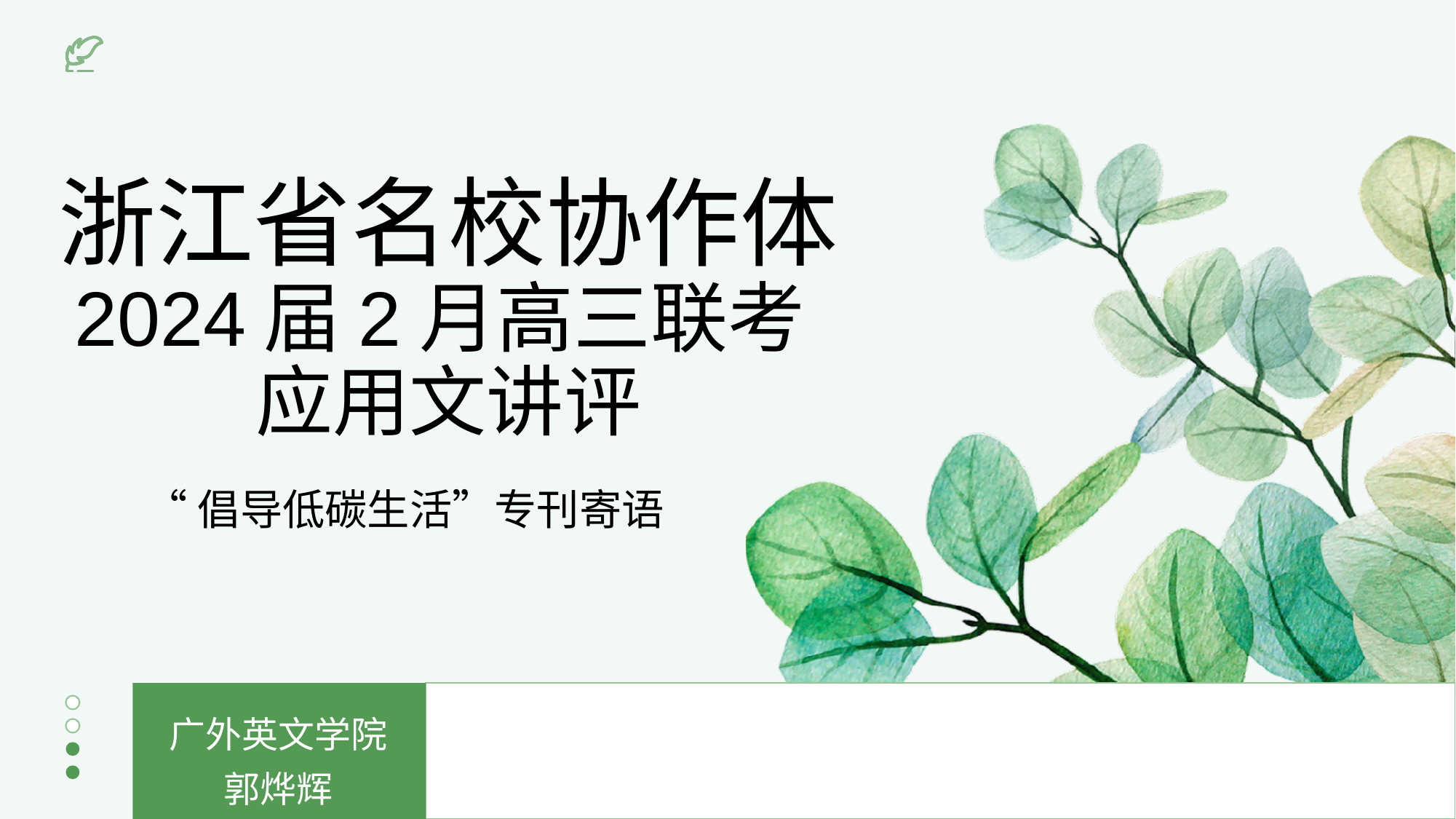

浙江省名校协作体
2024届2月高三联考
应用文讲评
“倡导低碳生活”专刊寄语

广外英文学院
郭烨辉